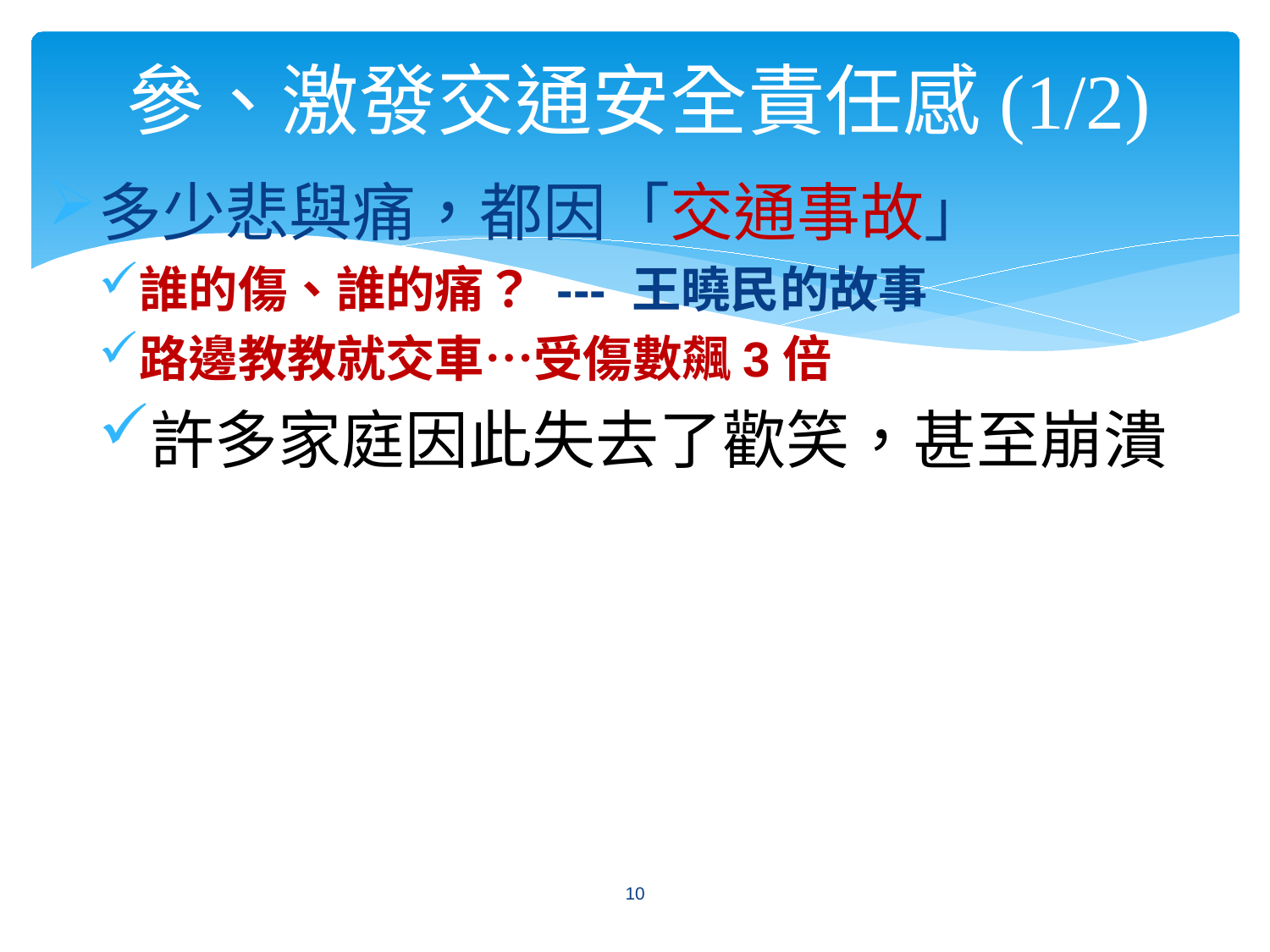

參、激發交通安全責任感(1/2)
多少悲與痛，都因「交通事故」
誰的傷、誰的痛？ --- 王曉民的故事
路邊教教就交車…受傷數飆3倍
許多家庭因此失去了歡笑，甚至崩潰
10